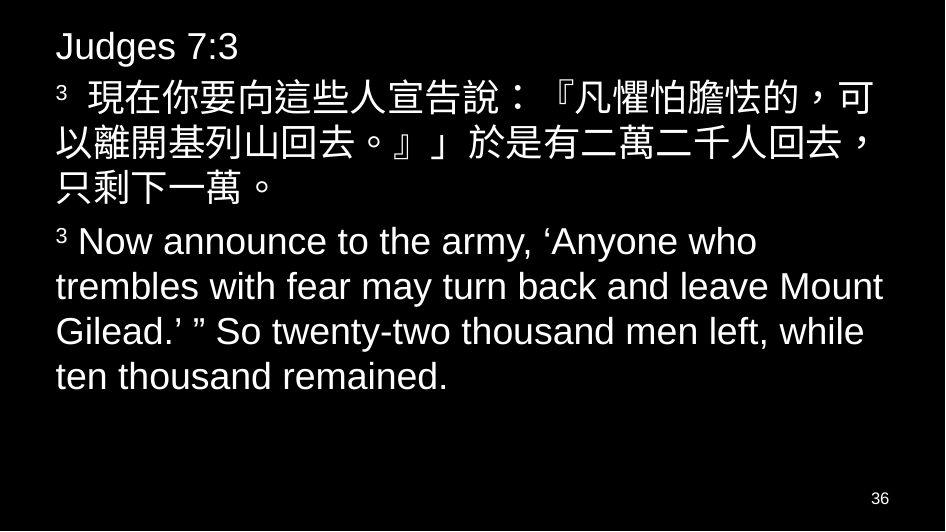

Judges 7:3
3 現在你要向這些人宣告說：『凡懼怕膽怯的，可以離開基列山回去。』」於是有二萬二千人回去，只剩下一萬。
3 Now announce to the army, ‘Anyone who trembles with fear may turn back and leave Mount Gilead.’ ” So twenty-two thousand men left, while ten thousand remained.

36